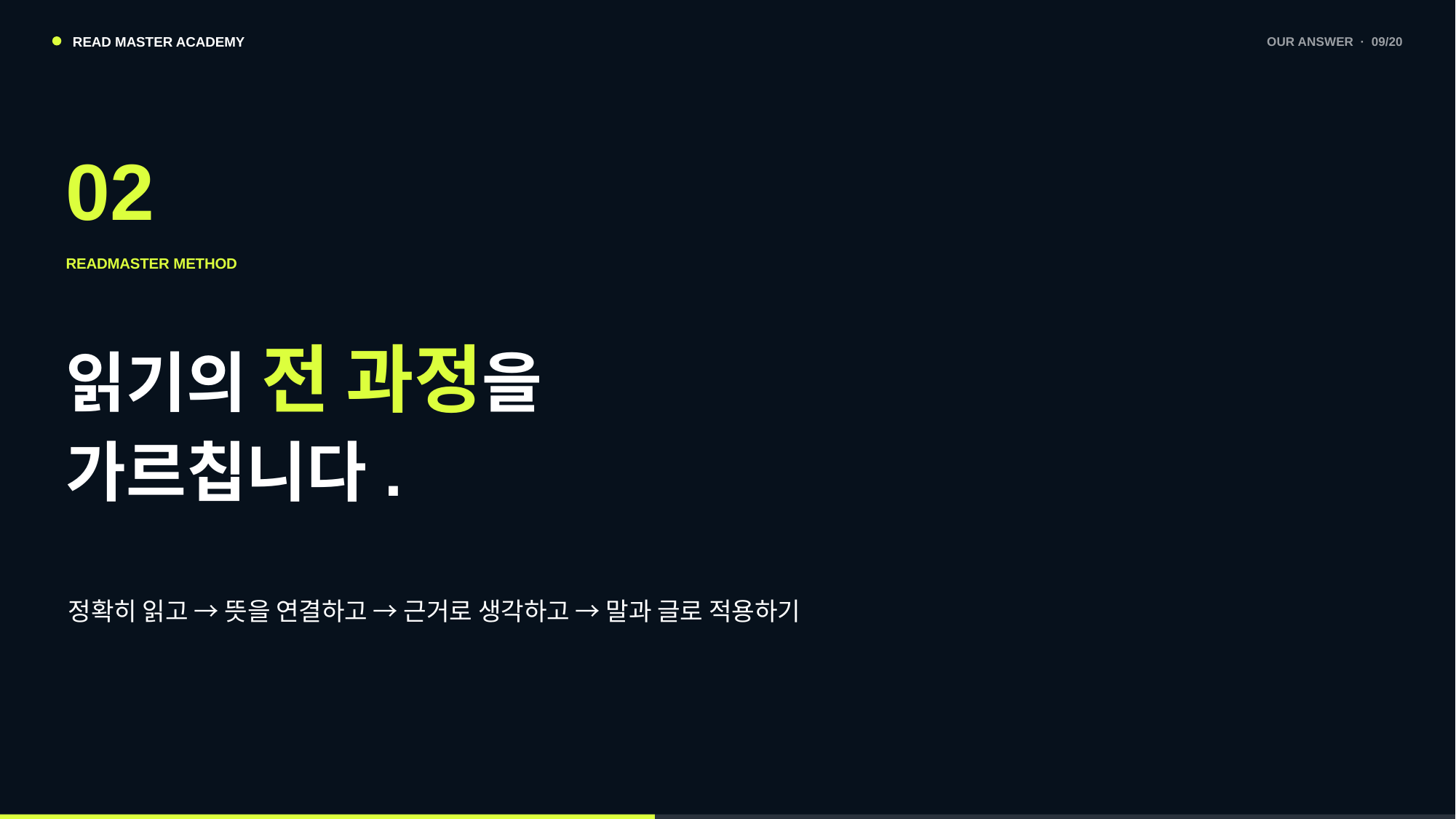

READ MASTER ACADEMY
OUR ANSWER  ·  09/20

02
READMASTER METHOD
읽기의 전 과정을
가르칩니다.
정확히 읽고 → 뜻을 연결하고 → 근거로 생각하고 → 말과 글로 적용하기